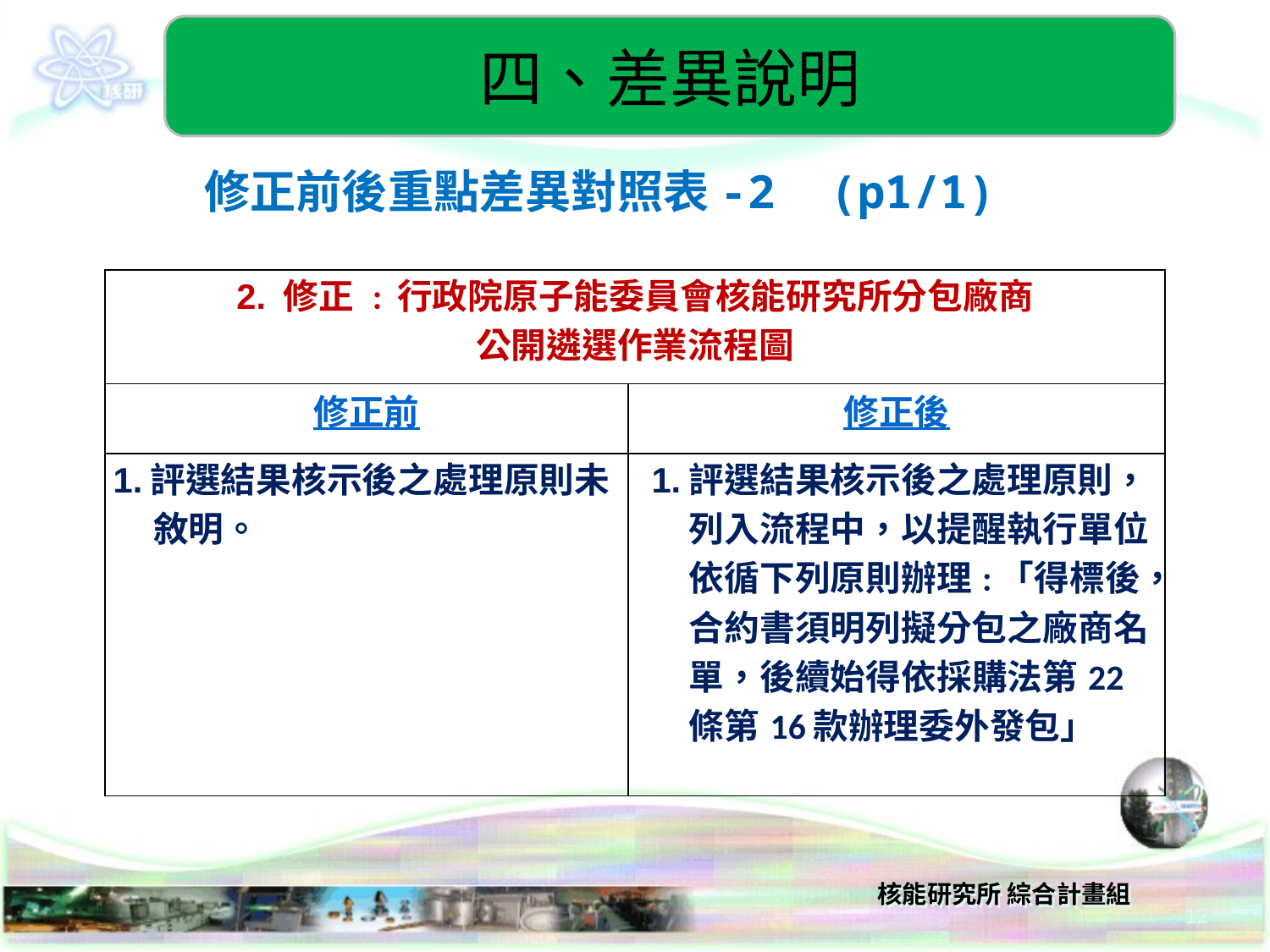

四、差異說明
修正前後重點差異對照表-2  (p1/1)
| 2. 修正 : 行政院原子能委員會核能研究所分包廠商 公開遴選作業流程圖 |  |
| --- | --- |
| 修正前 | 修正後 |
| 1.評選結果核示後之處理原則未敘明。 | 1.評選結果核示後之處理原則，列入流程中，以提醒執行單位依循下列原則辦理:「得標後，合約書須明列擬分包之廠商名單，後續始得依採購法第22條第16款辦理委外發包」 |
12